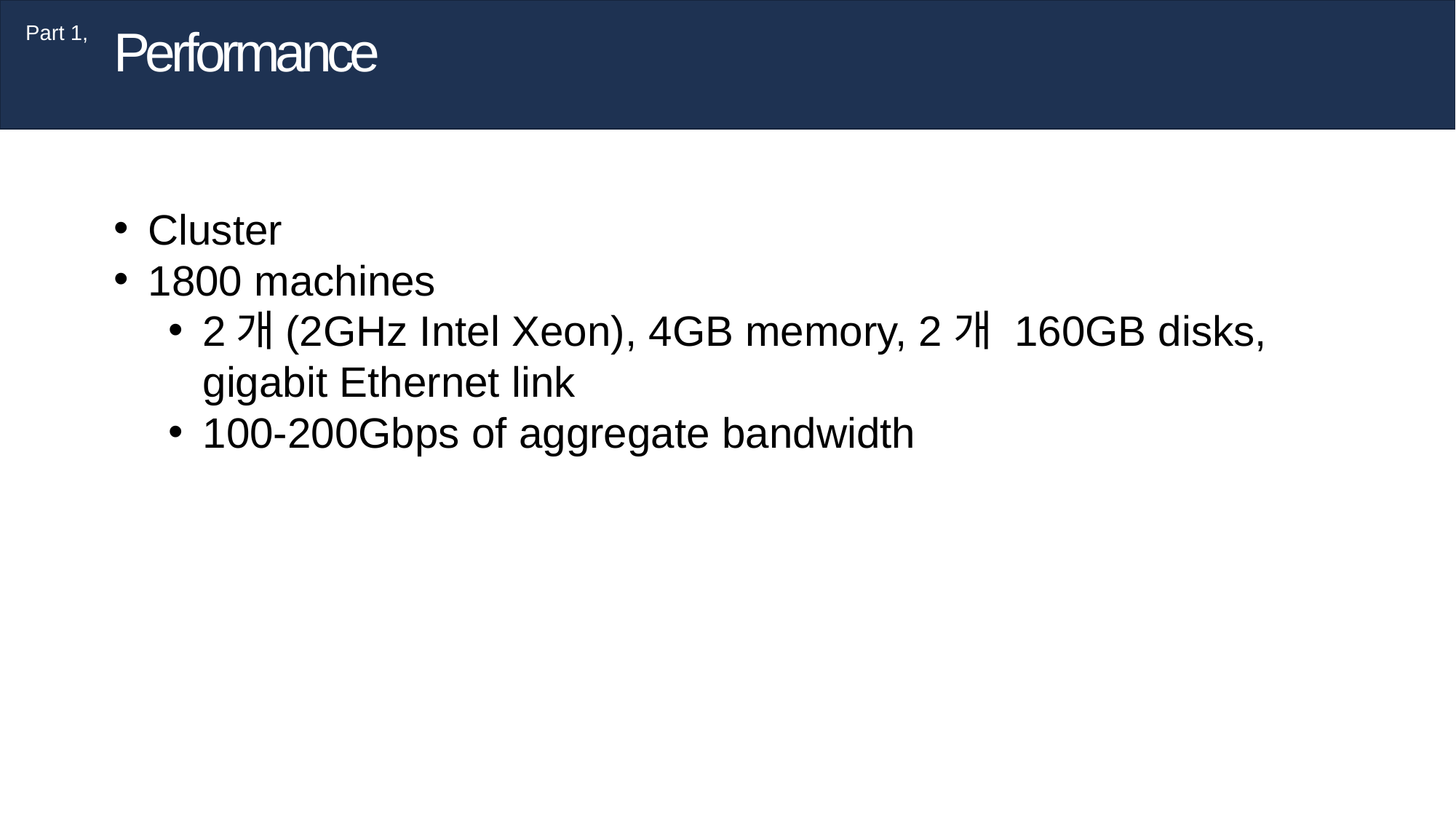

Performance
Part 1,
Cluster
1800 machines
2개(2GHz Intel Xeon), 4GB memory, 2개 160GB disks, gigabit Ethernet link
100-200Gbps of aggregate bandwidth